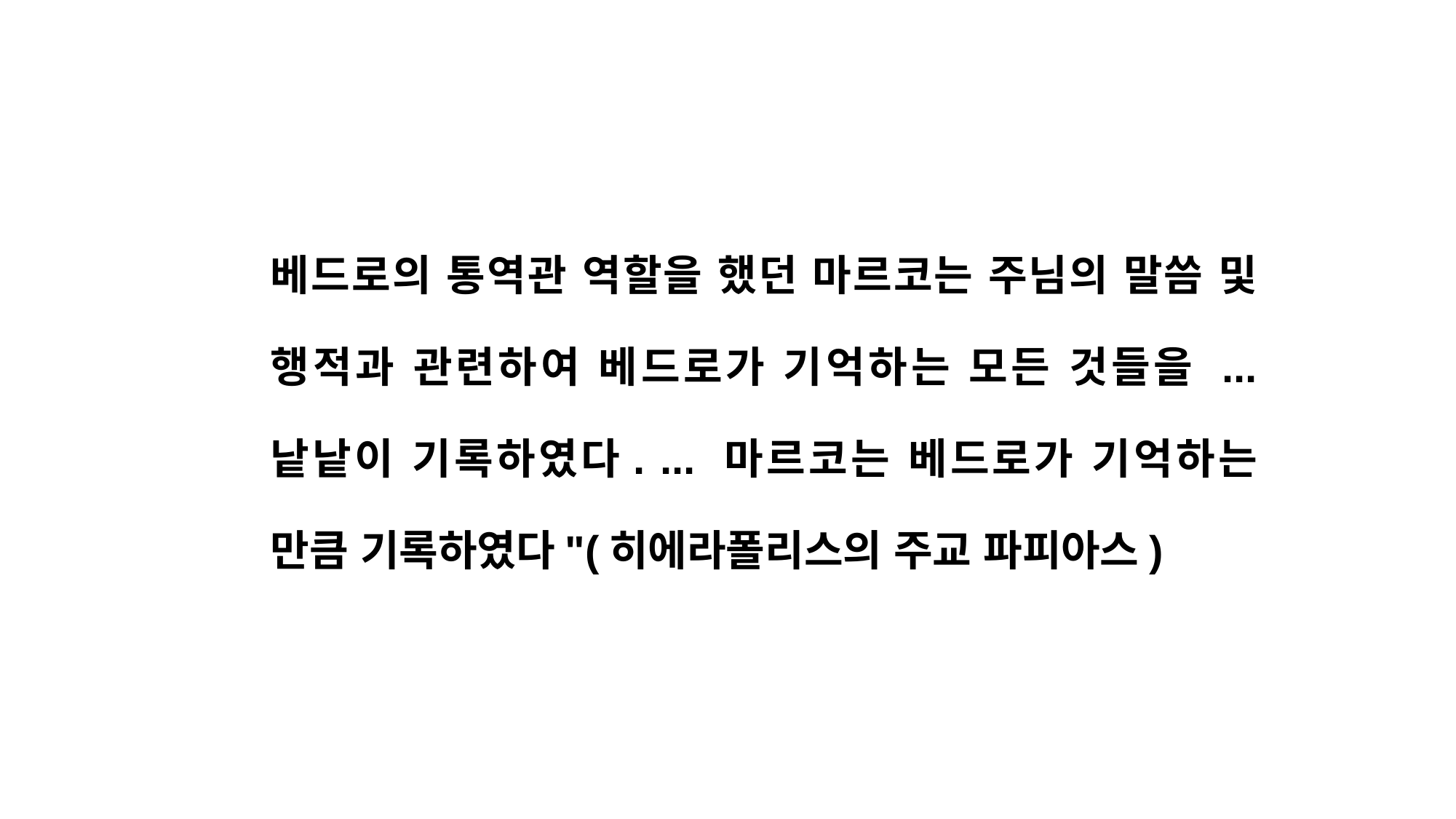

베드로의 통역관 역할을 했던 마르코는 주님의 말씀 및 행적과 관련하여 베드로가 기억하는 모든 것들을 ... 낱낱이 기록하였다. ... 마르코는 베드로가 기억하는 만큼 기록하였다"(히에라폴리스의 주교 파피아스)